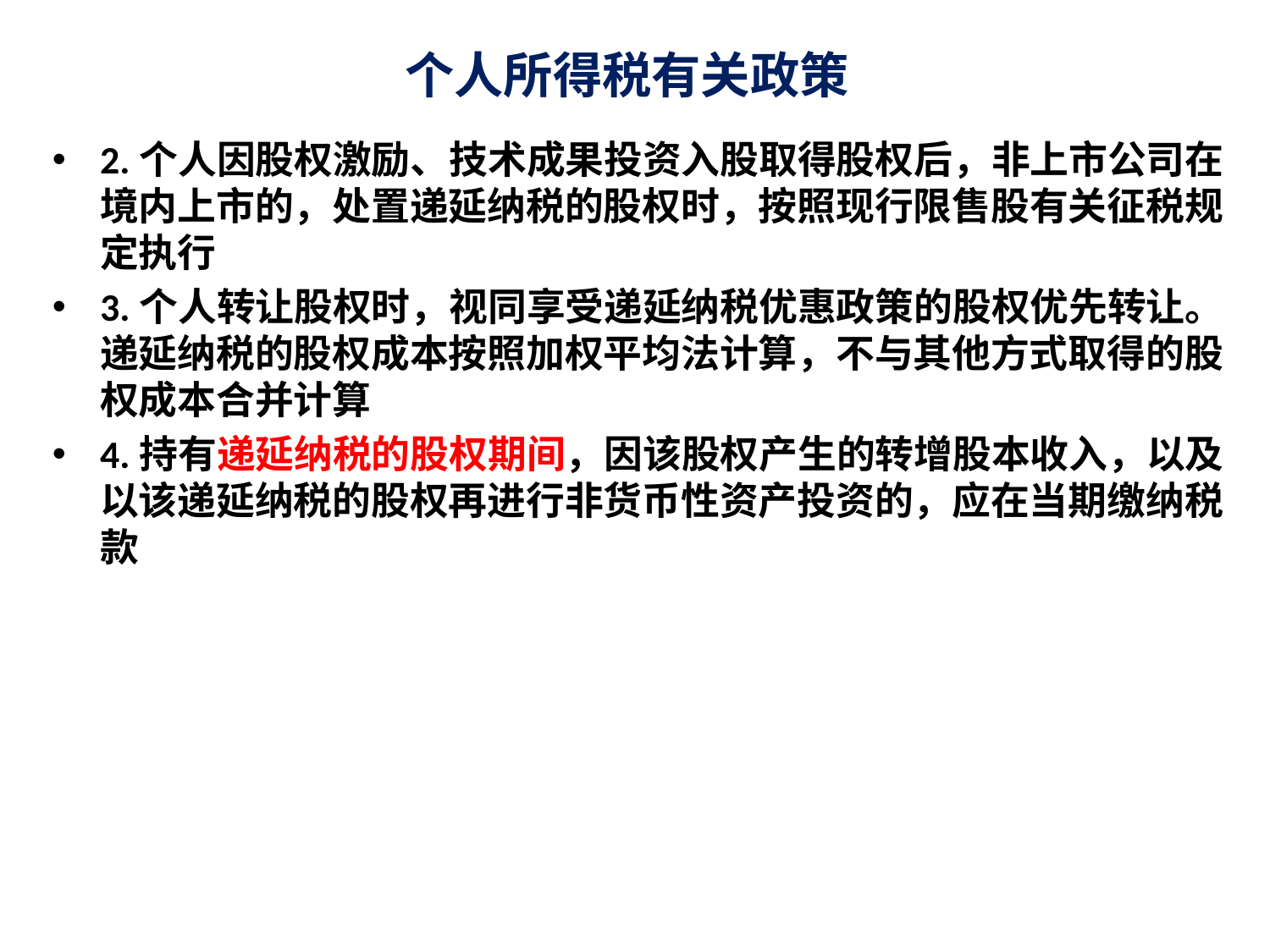

# 个人所得税有关政策
2.个人因股权激励、技术成果投资入股取得股权后，非上市公司在境内上市的，处置递延纳税的股权时，按照现行限售股有关征税规定执行
3.个人转让股权时，视同享受递延纳税优惠政策的股权优先转让。递延纳税的股权成本按照加权平均法计算，不与其他方式取得的股权成本合并计算
4.持有递延纳税的股权期间，因该股权产生的转增股本收入，以及以该递延纳税的股权再进行非货币性资产投资的，应在当期缴纳税款